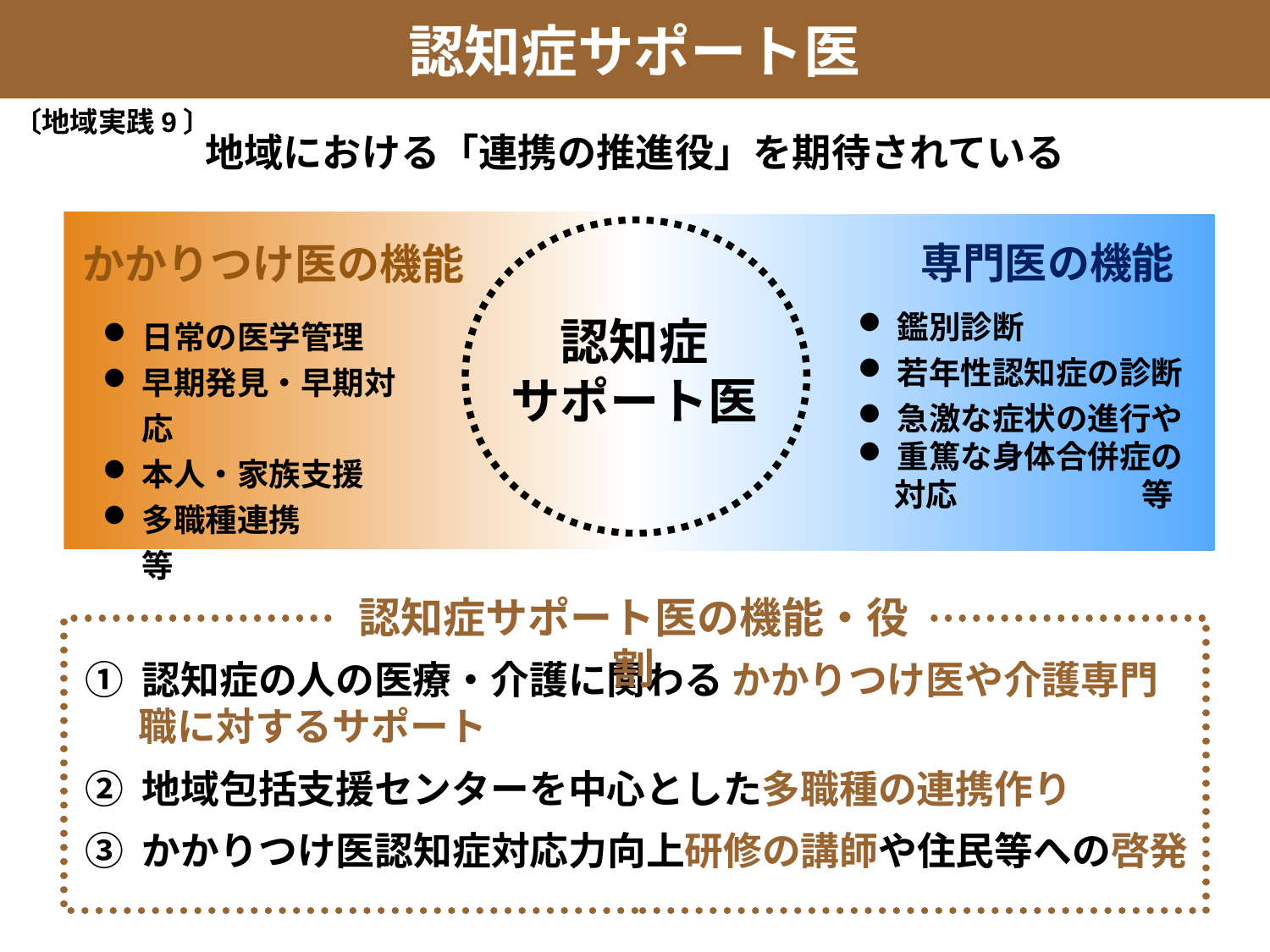

認知症サポート医
〔地域実践9〕
地域における「連携の推進役」を期待されている

専門医の機能
かかりつけ医の機能
認知症
サポート医
鑑別診断
若年性認知症の診断
急激な症状の進行や
重篤な身体合併症の
    対応　　        　　等
日常の医学管理
早期発見・早期対応
本人・家族支援
多職種連携　　　等
専門医
の機能
認知症サポート医の機能・役割
 ① 認知症の人の医療・介護に関わる かかりつけ医や介護専門職に対するサポート
 ② 地域包括支援センターを中心とした多職種の連携作り
 ③ かかりつけ医認知症対応力向上研修の講師や住民等への啓発